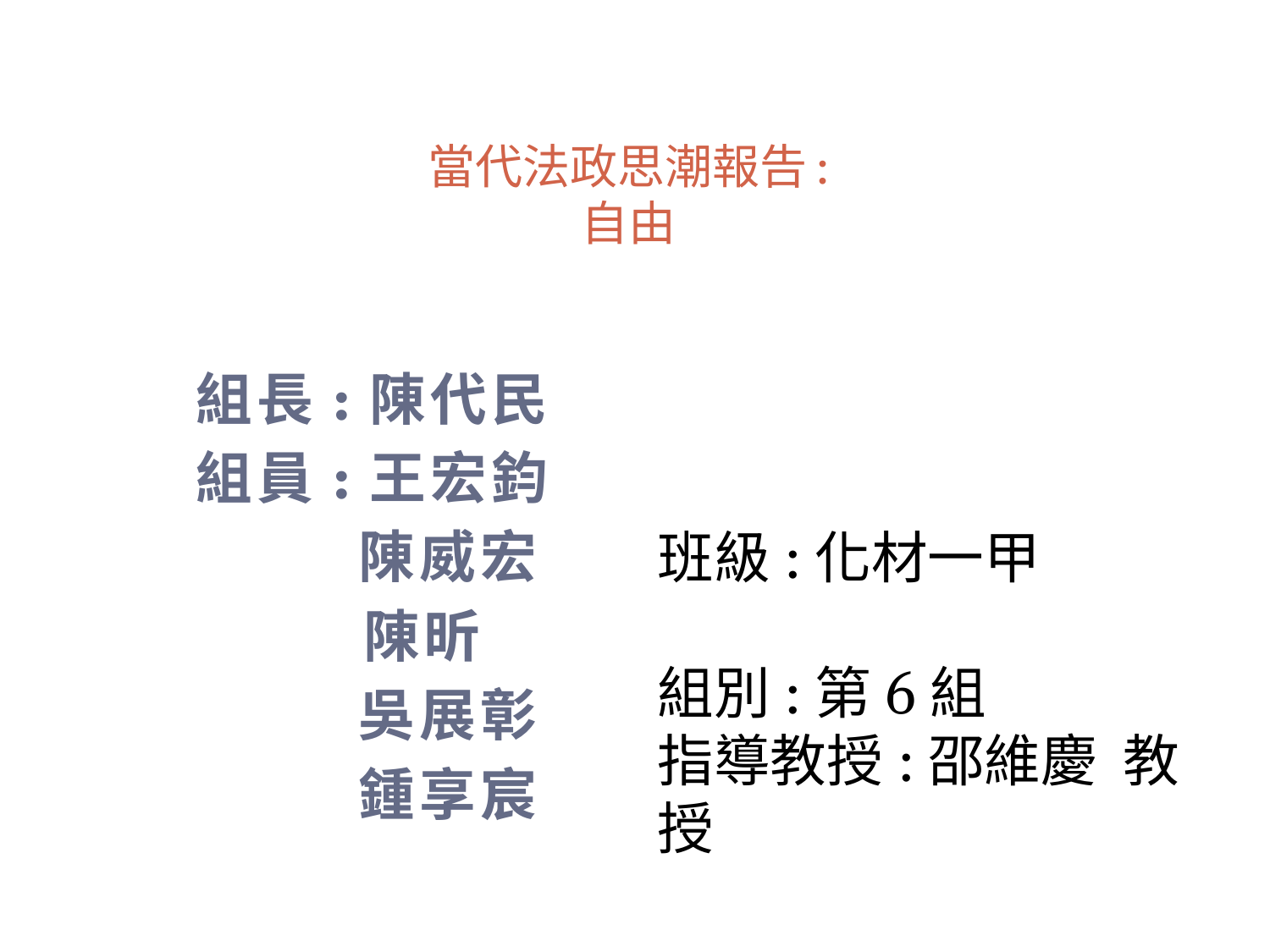

當代法政思潮報告:
自由
組長:陳代民
組員:王宏鈞
        陳威宏
     陳昕
        吳展彰
        鍾享宸
班級:化材一甲

組別:第6組
指導教授:邵維慶  教授